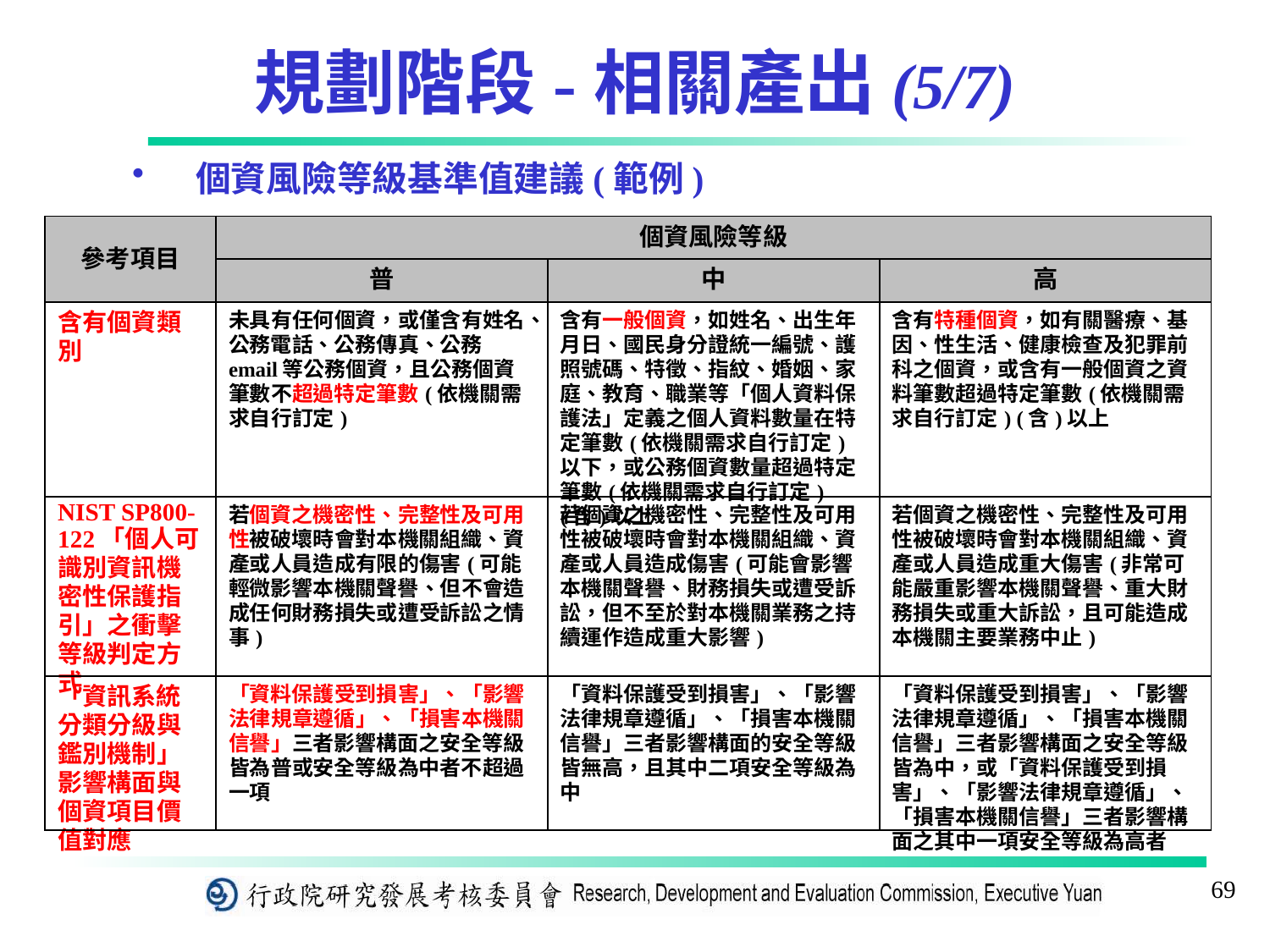

# 規劃階段-相關產出(5/7)
個資風險等級基準值建議(範例)
| 參考項目 | 個資風險等級 |  |  |
| --- | --- | --- | --- |
|  | 普 | 中 | 高 |
| 含有個資類別 | 未具有任何個資，或僅含有姓名、公務電話、公務傳真、公務email等公務個資，且公務個資筆數不超過特定筆數(依機關需求自行訂定) | 含有一般個資，如姓名、出生年月日、國民身分證統一編號、護照號碼、特徵、指紋、婚姻、家庭、教育、職業等「個人資料保護法」定義之個人資料數量在特定筆數(依機關需求自行訂定)以下，或公務個資數量超過特定筆數(依機關需求自行訂定)(含)以上 | 含有特種個資，如有關醫療、基因、性生活、健康檢查及犯罪前科之個資，或含有一般個資之資料筆數超過特定筆數(依機關需求自行訂定) (含)以上 |
| NIST SP800-122「個人可識別資訊機密性保護指引」之衝擊等級判定方式 | 若個資之機密性、完整性及可用性被破壞時會對本機關組織、資產或人員造成有限的傷害(可能輕微影響本機關聲譽、但不會造成任何財務損失或遭受訴訟之情事) | 若個資之機密性、完整性及可用性被破壞時會對本機關組織、資產或人員造成傷害(可能會影響本機關聲譽、財務損失或遭受訴訟，但不至於對本機關業務之持續運作造成重大影響) | 若個資之機密性、完整性及可用性被破壞時會對本機關組織、資產或人員造成重大傷害(非常可能嚴重影響本機關聲譽、重大財務損失或重大訴訟，且可能造成本機關主要業務中止) |
| 「資訊系統分類分級與鑑別機制」影響構面與個資項目價值對應 | 「資料保護受到損害」、「影響法律規章遵循」、「損害本機關信譽」三者影響構面之安全等級皆為普或安全等級為中者不超過一項 | 「資料保護受到損害」、「影響法律規章遵循」、「損害本機關信譽」三者影響構面的安全等級皆無高，且其中二項安全等級為中 | 「資料保護受到損害」、「影響法律規章遵循」、「損害本機關信譽」三者影響構面之安全等級皆為中，或「資料保護受到損害」、「影響法律規章遵循」、「損害本機關信譽」三者影響構面之其中一項安全等級為高者 |
69